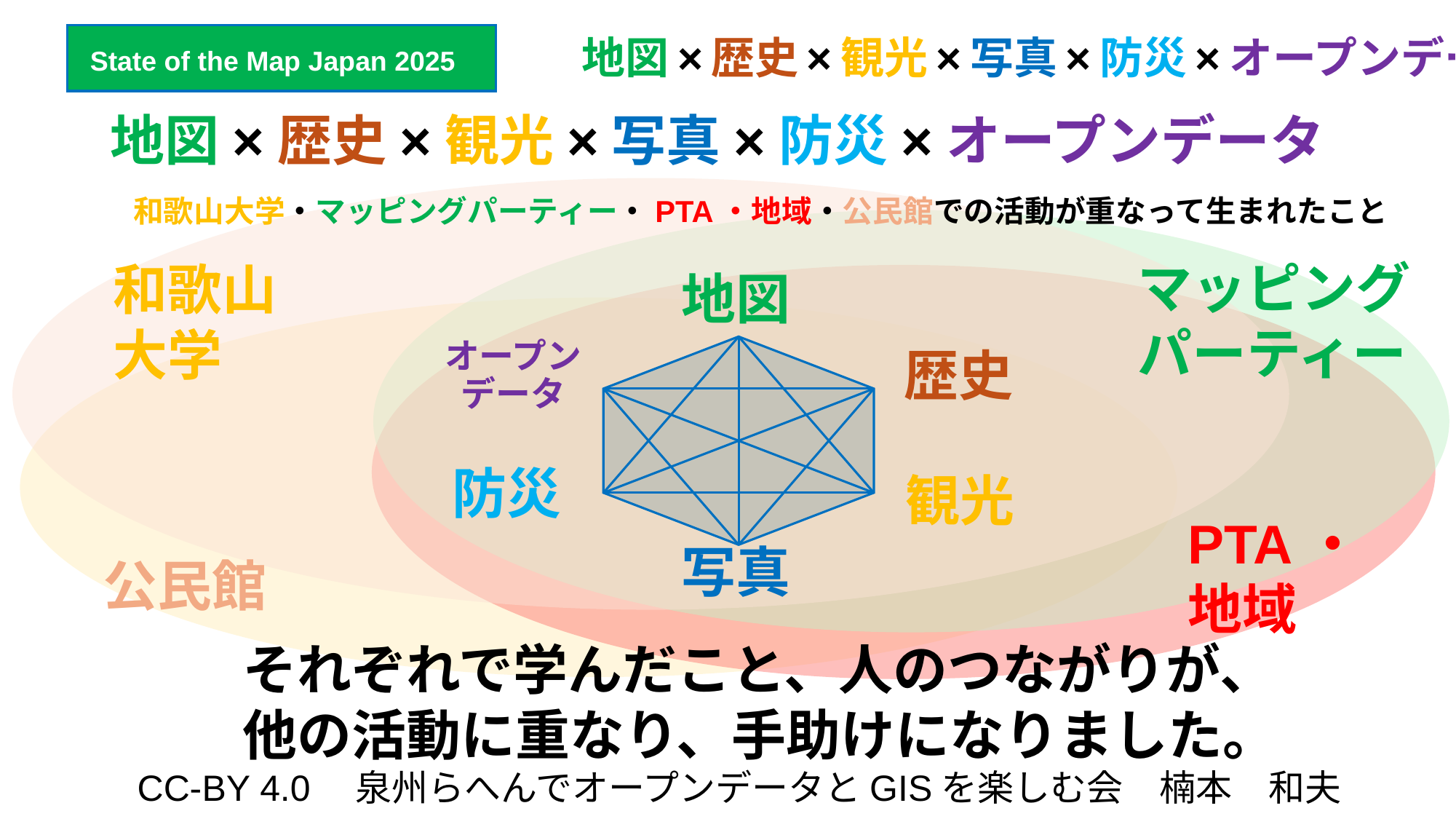

地図×歴史×観光×写真×防災×オープンデータ

State of the Map Japan 2025
# 地図×歴史×観光×写真×防災×オープンデータ

和歌山大学・マッピングパーティー・PTA・地域・公民館での活動が重なって生まれたこと

マッピングパーティー
和歌山
大学
地図

歴史
オープン
データ
防災
観光
PTA・
地域
写真
公民館
それぞれで学んだこと、人のつながりが、
他の活動に重なり、手助けになりました。
CC-BY 4.0　泉州らへんでオープンデータとGISを楽しむ会　楠本　和夫